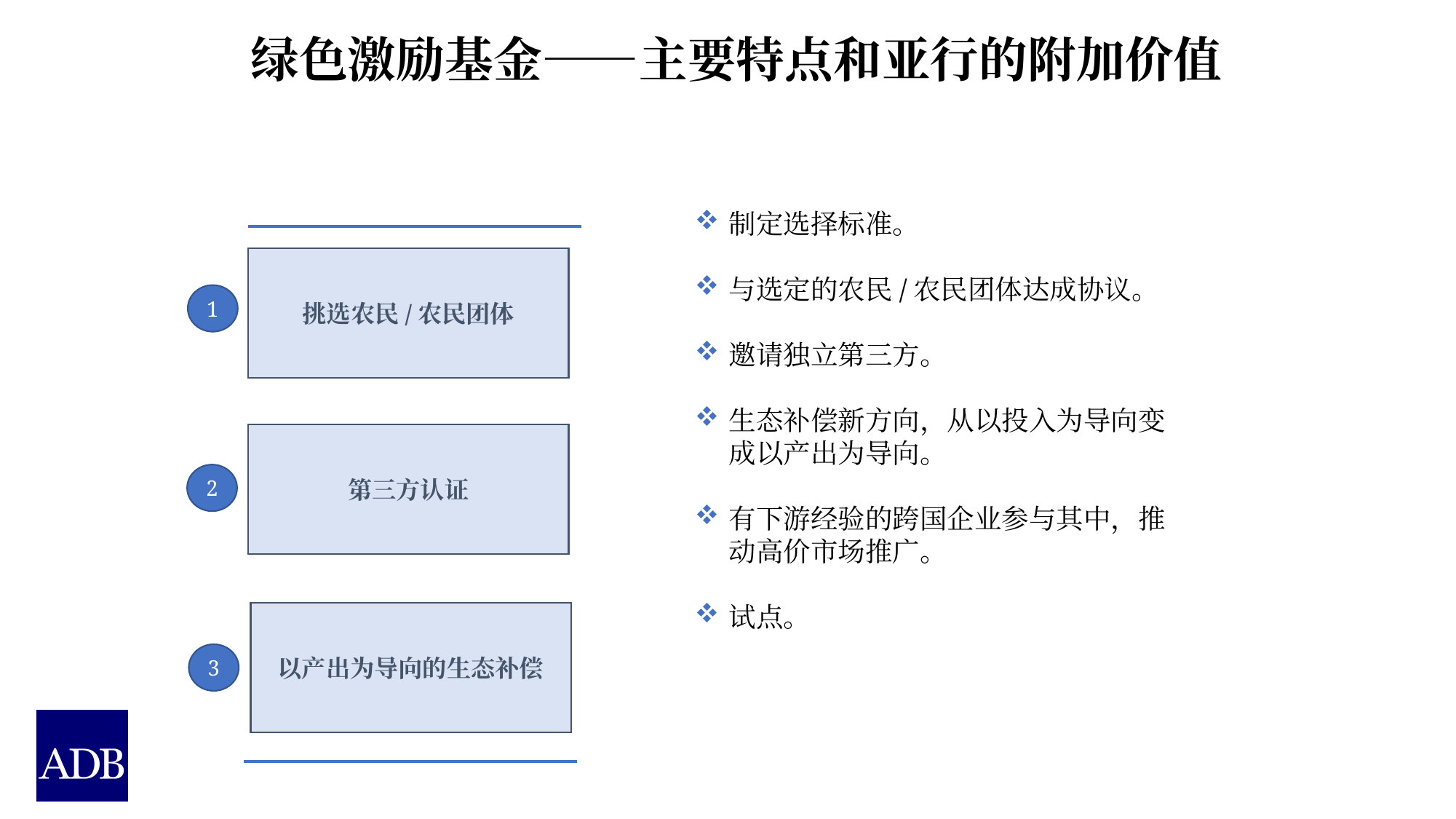

绿色激励基金——主要特点和亚行的附加价值
制定选择标准。

与选定的农民/农民团体达成协议。

邀请独立第三方。

生态补偿新方向，从以投入为导向变成以产出为导向。

有下游经验的跨国企业参与其中，推动高价市场推广。

试点。
挑选农民/农民团体
1
第三方认证
2
以产出为导向的生态补偿
3